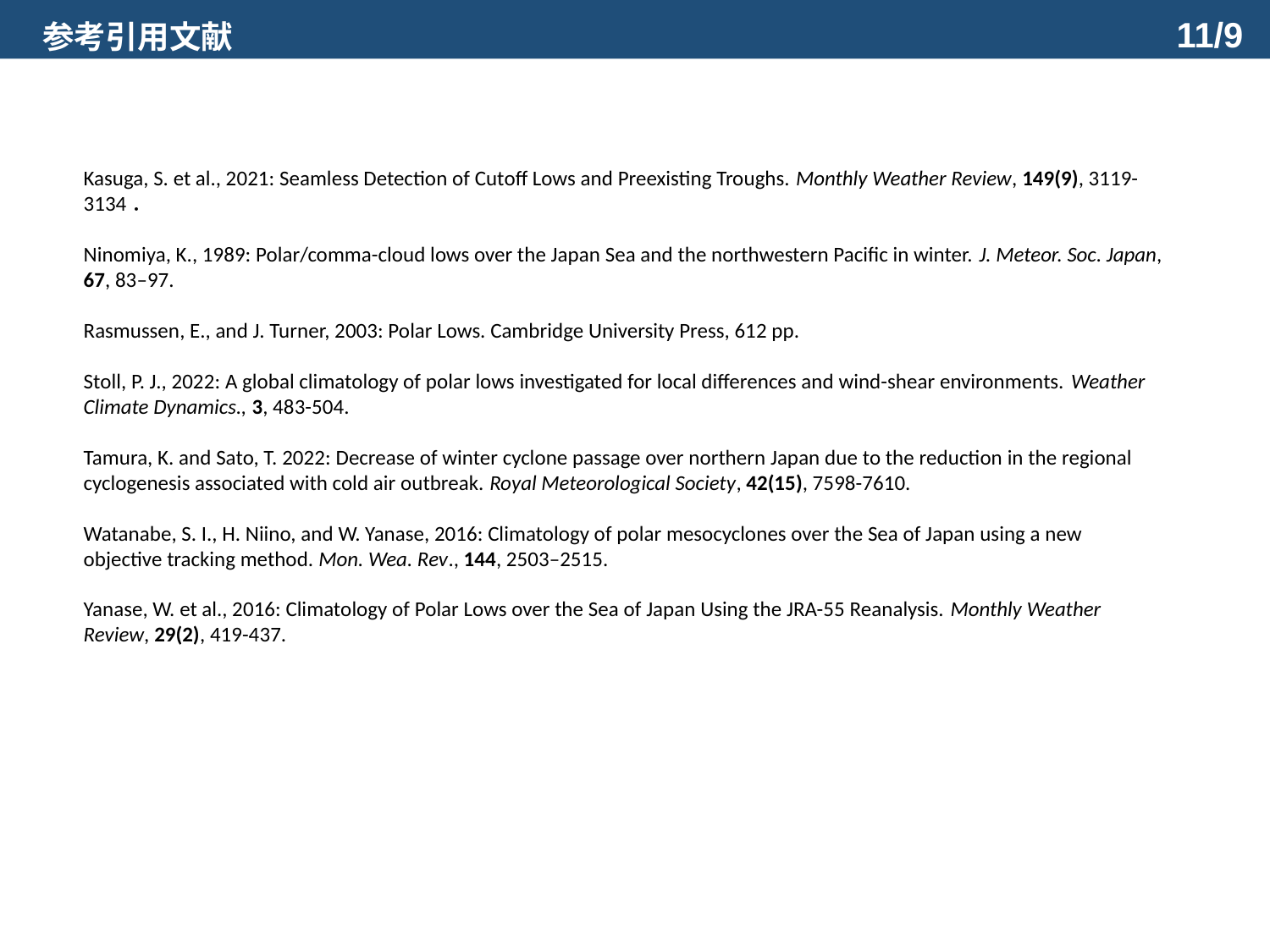

# 参考引用文献
Kasuga, S. et al., 2021: Seamless Detection of Cutoff Lows and Preexisting Troughs. Monthly Weather Review, 149(9), 3119-3134．

Ninomiya, K., 1989: Polar/comma-cloud lows over the Japan Sea and the northwestern Pacific in winter. J. Meteor. Soc. Japan, 67, 83–97.

Rasmussen, E., and J. Turner, 2003: Polar Lows. Cambridge University Press, 612 pp.

Stoll, P. J., 2022: A global climatology of polar lows investigated for local differences and wind-shear environments. Weather Climate Dynamics., 3, 483-504.

Tamura, K. and Sato, T. 2022: Decrease of winter cyclone passage over northern Japan due to the reduction in the regional cyclogenesis associated with cold air outbreak. Royal Meteorological Society, 42(15), 7598-7610.

Watanabe, S. I., H. Niino, and W. Yanase, 2016: Climatology of polar mesocyclones over the Sea of Japan using a new objective tracking method. Mon. Wea. Rev., 144, 2503–2515.

Yanase, W. et al., 2016: Climatology of Polar Lows over the Sea of Japan Using the JRA-55 Reanalysis. Monthly Weather Review, 29(2), 419-437.